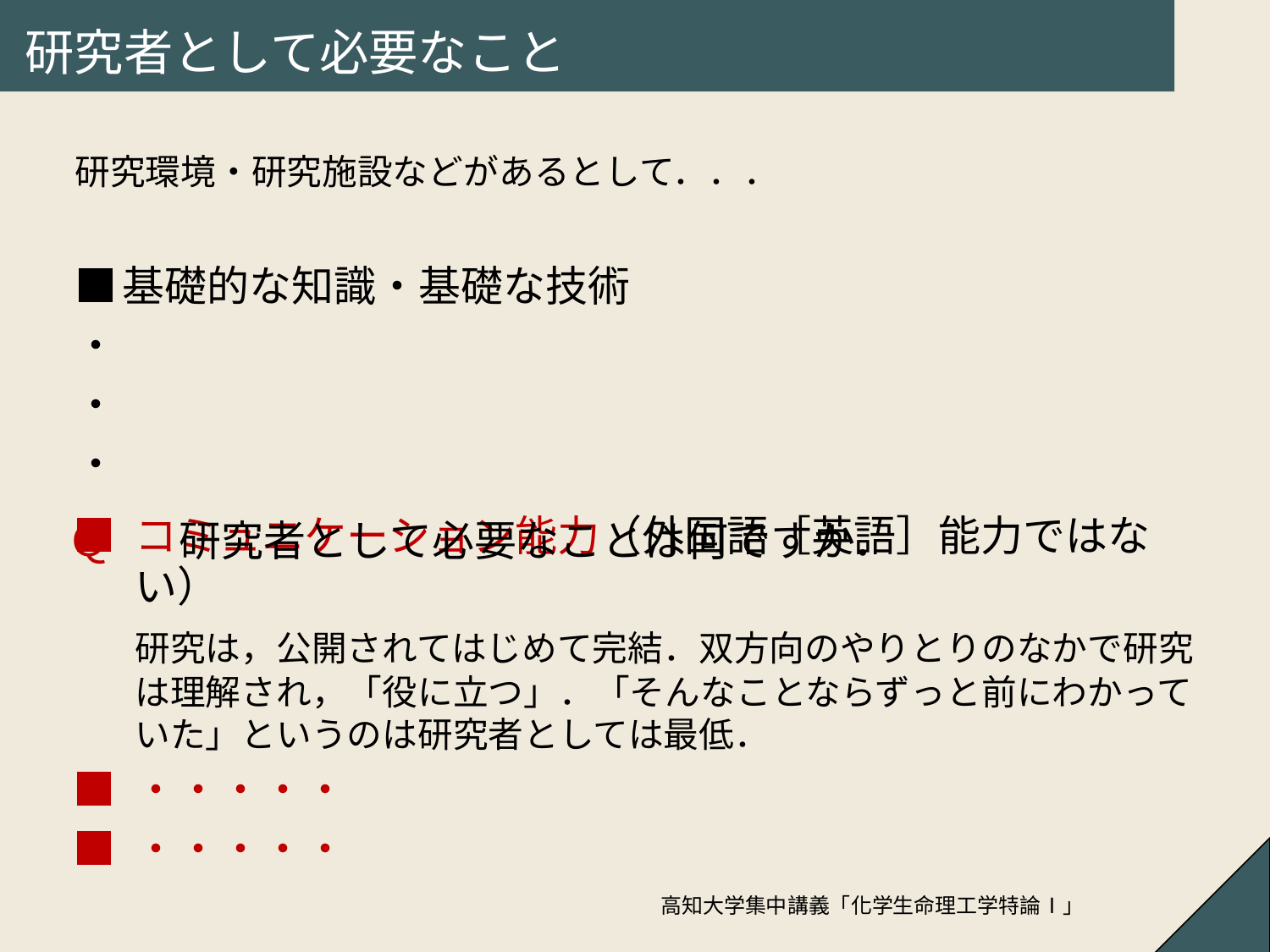

# 研究者として必要なこと
研究環境・研究施設などがあるとして．．．

■	基礎的な知識・基礎な技術
・
・
・
Ｑ	研究者として必要なことは何ですか．
■	コミュニケーション能力（外国語［英語］能力ではない）
	研究は，公開されてはじめて完結．双方向のやりとりのなかで研究は理解され，「役に立つ」．「そんなことならずっと前にわかっていた」というのは研究者としては最低．
■	・・・・・
■	・・・・・